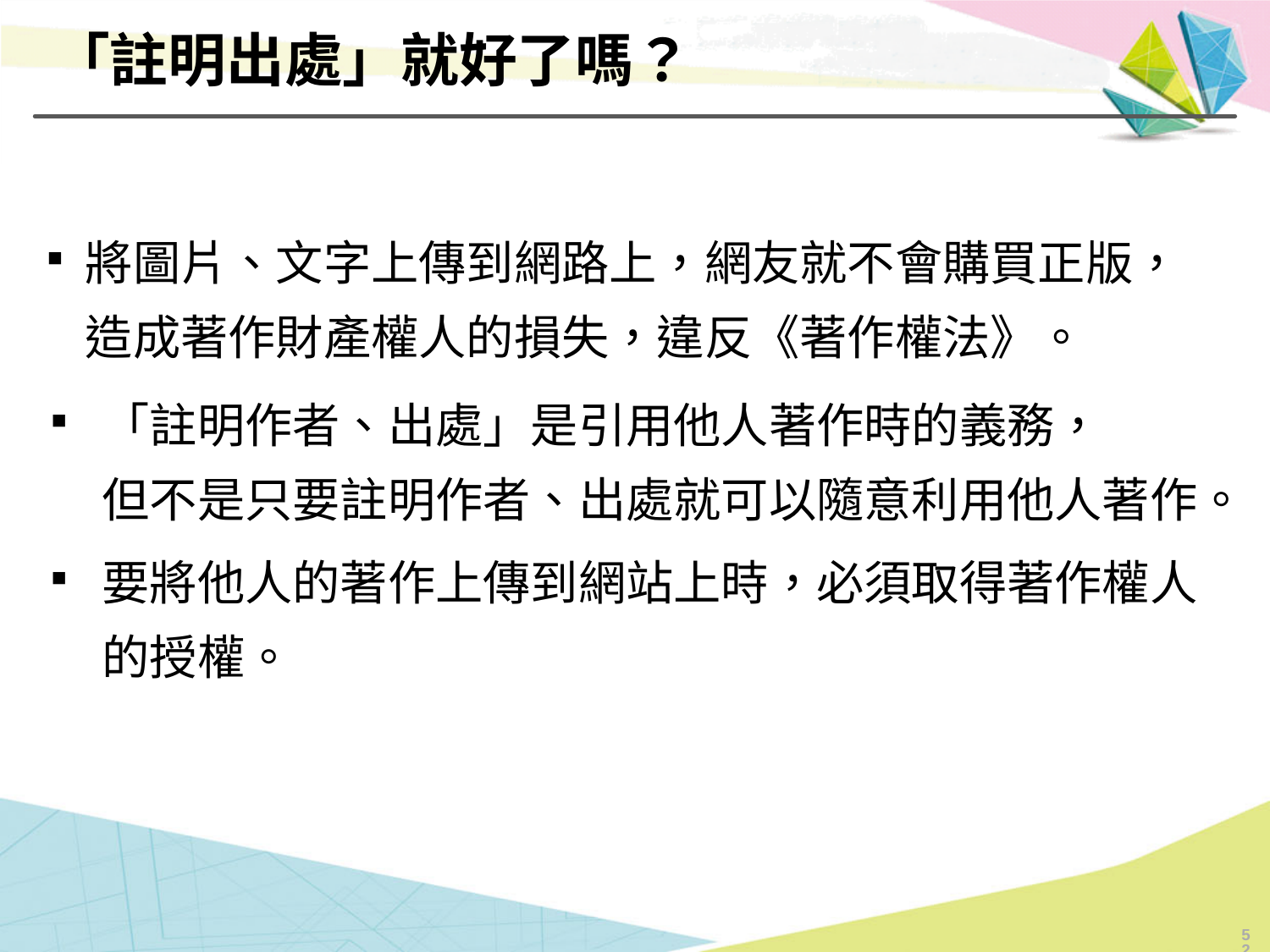

# 「註明出處」就好了嗎？
將圖片、文字上傳到網路上，網友就不會購買正版，造成著作財產權人的損失，違反《著作權法》。
「註明作者、出處」是引用他人著作時的義務，
但不是只要註明作者、出處就可以隨意利用他人著作。
要將他人的著作上傳到網站上時，必須取得著作權人的授權。
52